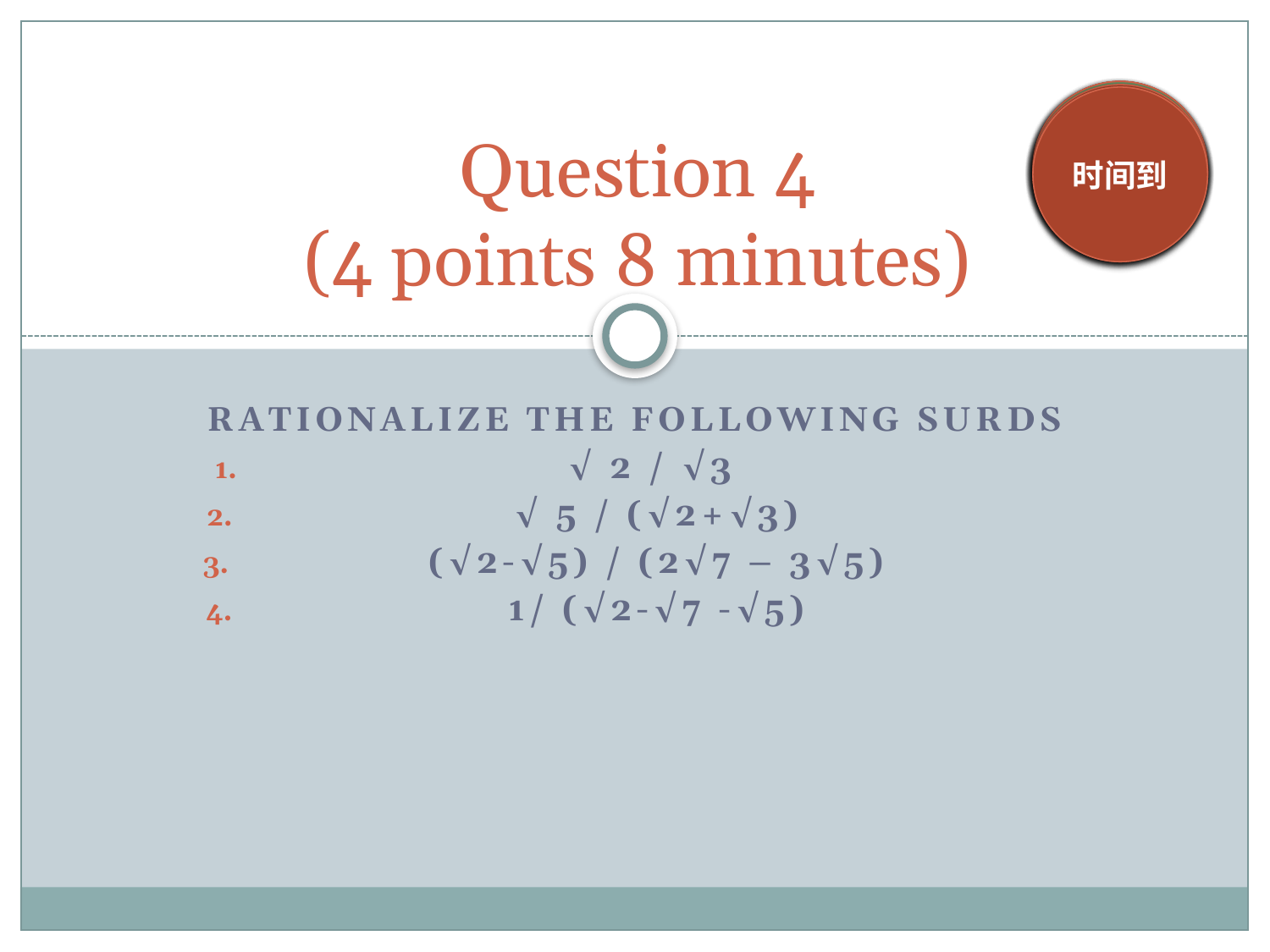

# Question 4 (4 points 8 minutes)
8 min
7 min
6 min
2 min
1 min
5 min
3 min
10 s
4 min
5 s
时间到
Rationalize the following surds
√ 2 / √3
√ 5 / (√2+√3)
(√2-√5) / (2√7 – 3√5)
1/ (√2-√7 -√5)